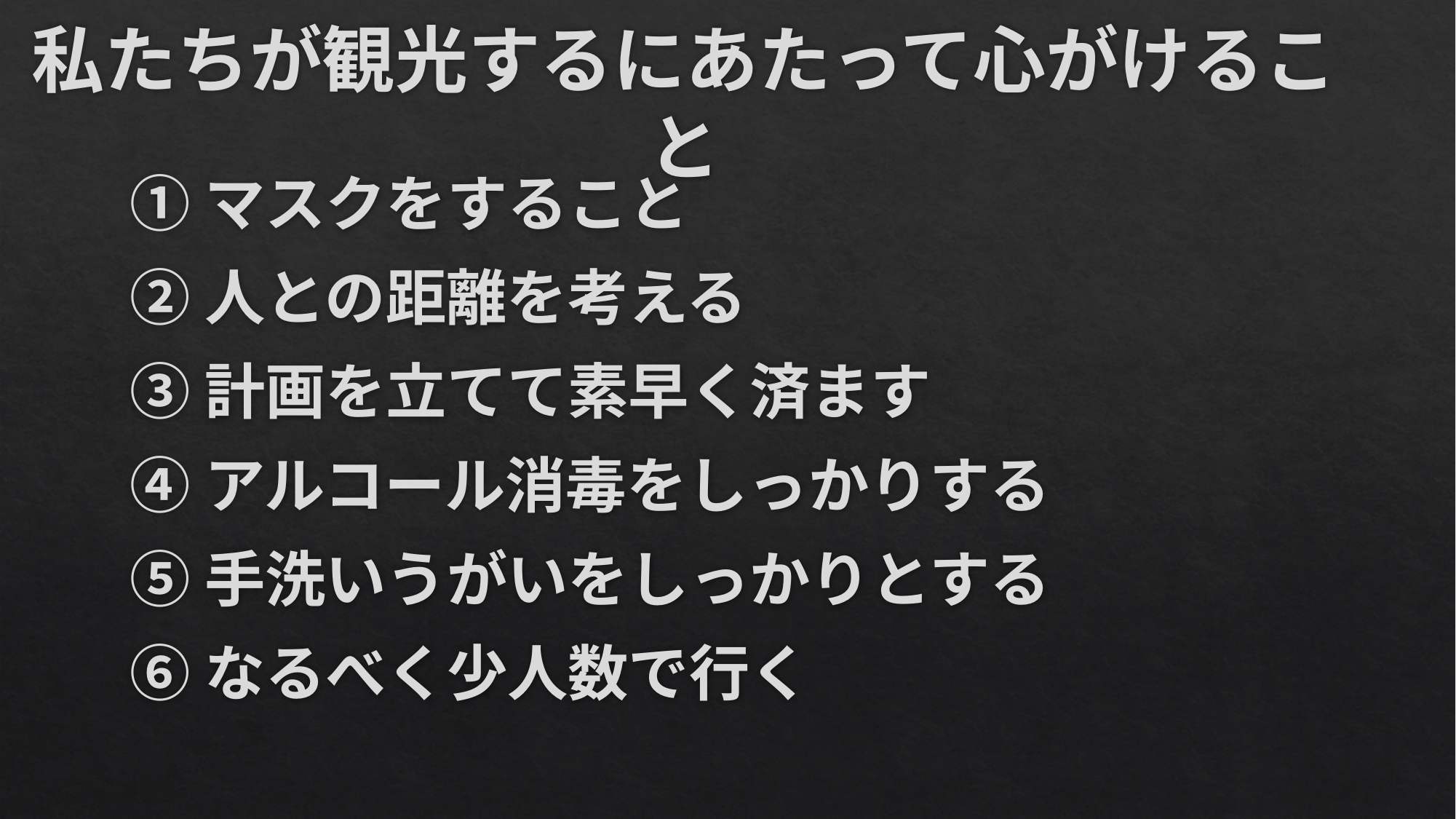

# 私たちが観光するにあたって心がけること
①マスクをすること
②人との距離を考える
③計画を立てて素早く済ます
④アルコール消毒をしっかりする
⑤手洗いうがいをしっかりとする
⑥なるべく少人数で行く